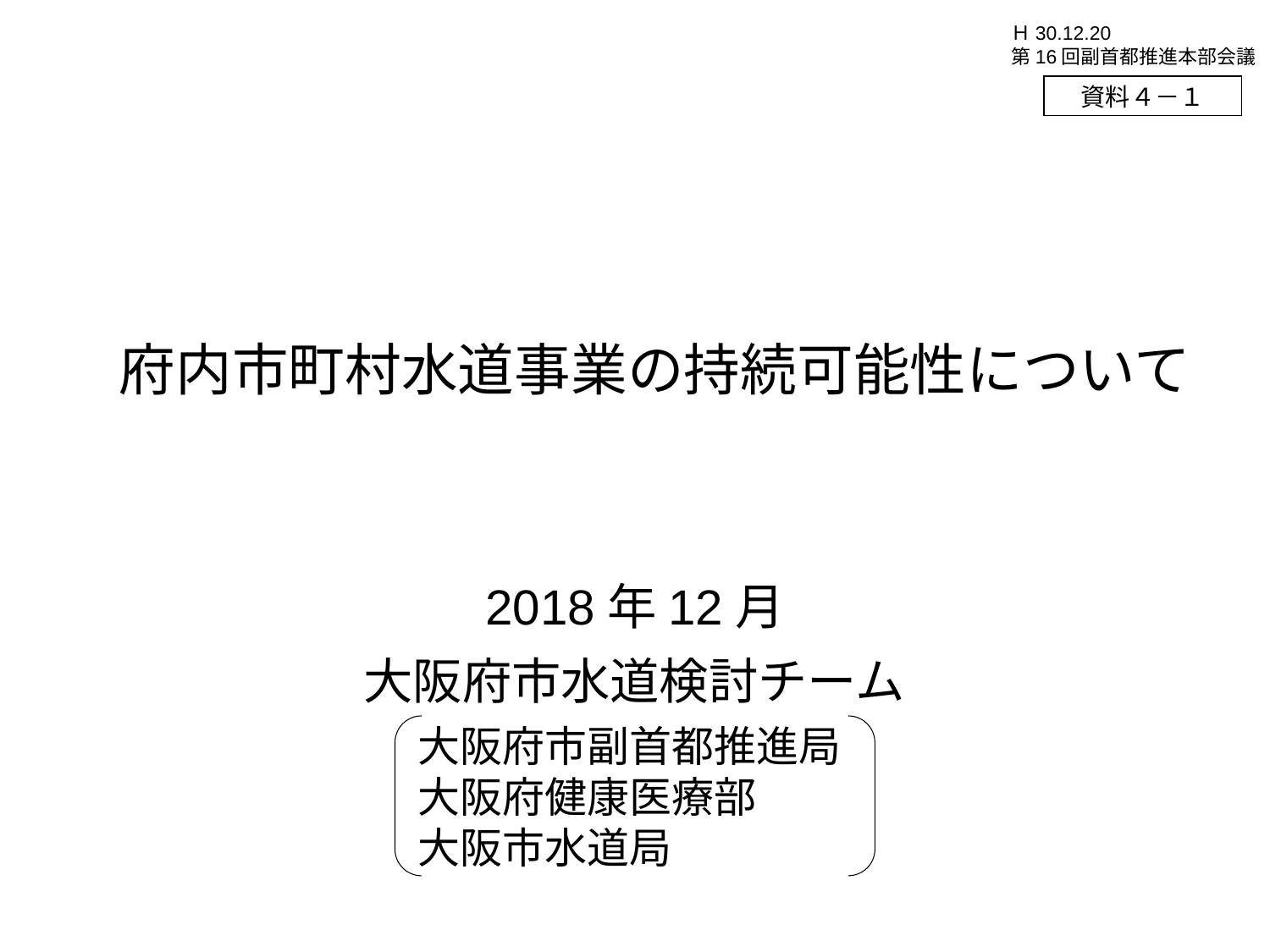

Ｈ30.12.20
第16回副首都推進本部会議
資料４－１
府内市町村水道事業の持続可能性について
2018年12月
大阪府市水道検討チーム

大阪府市副首都推進局
大阪府健康医療部
大阪市水道局